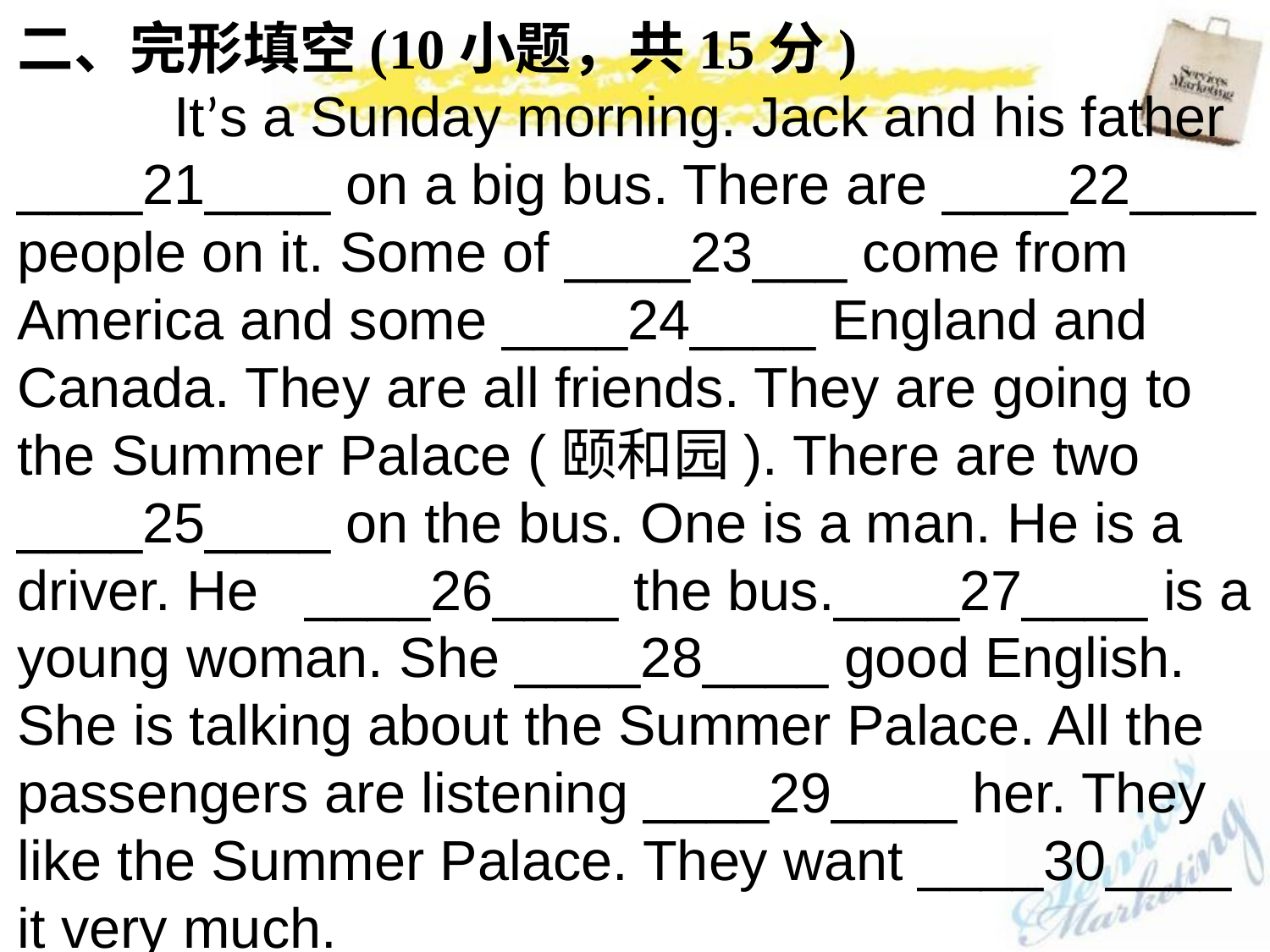

二、完形填空(10小题，共15分)
          It’s a Sunday morning. Jack and his father ____21____ on a big bus. There are ____22____ people on it. Some of ____23___ come from America and some ____24____ England and Canada. They are all friends. They are going to the Summer Palace (颐和园). There are two ____25____ on the bus. One is a man. He is a driver. He   ____26____ the bus.____27____ is a young woman. She ____28____ good English. She is talking about the Summer Palace. All the passengers are listening ____29____ her. They like the Summer Palace. They want ____30____ it very much.